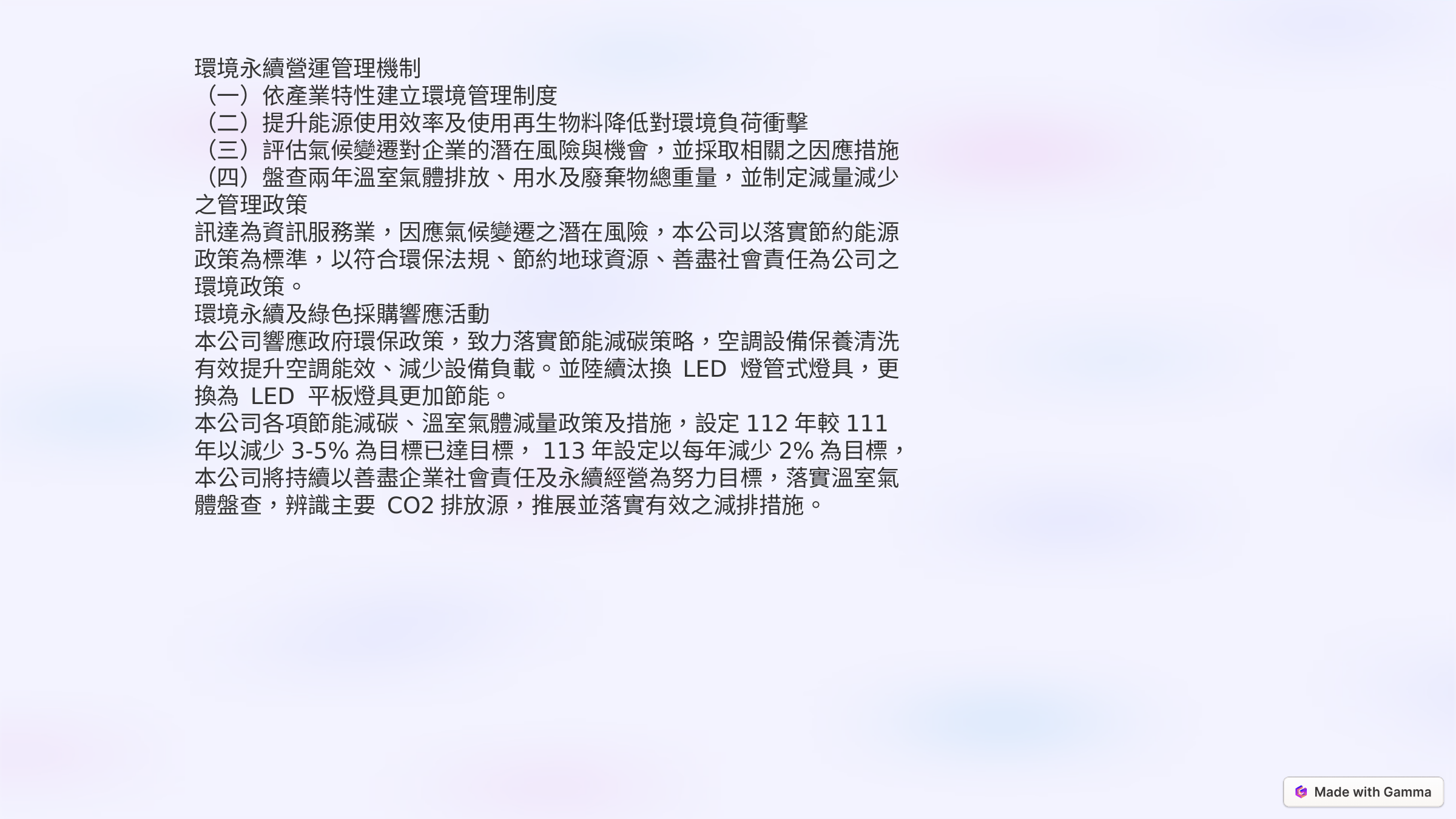

環境永續營運管理機制
（一）依產業特性建立環境管理制度
（二）提升能源使用效率及使用再生物料降低對環境負荷衝擊
（三）評估氣候變遷對企業的潛在風險與機會，並採取相關之因應措施
（四）盤查兩年溫室氣體排放、用水及廢棄物總重量，並制定減量減少之管理政策
訊達為資訊服務業，因應氣候變遷之潛在風險，本公司以落實節約能源政策為標準，以符合環保法規、節約地球資源、善盡社會責任為公司之環境政策。
環境永續及綠色採購響應活動
本公司響應政府環保政策，致力落實節能減碳策略，空調設備保養清洗有效提升空調能效、減少設備負載。並陸續汰換 LED 燈管式燈具，更換為 LED 平板燈具更加節能。
本公司各項節能減碳、溫室氣體減量政策及措施，設定112年較111年以減少3-5%為目標已達目標，113年設定以每年減少2%為目標，本公司將持續以善盡企業社會責任及永續經營為努力目標，落實溫室氣體盤查，辨識主要 CO2排放源，推展並落實有效之減排措施。